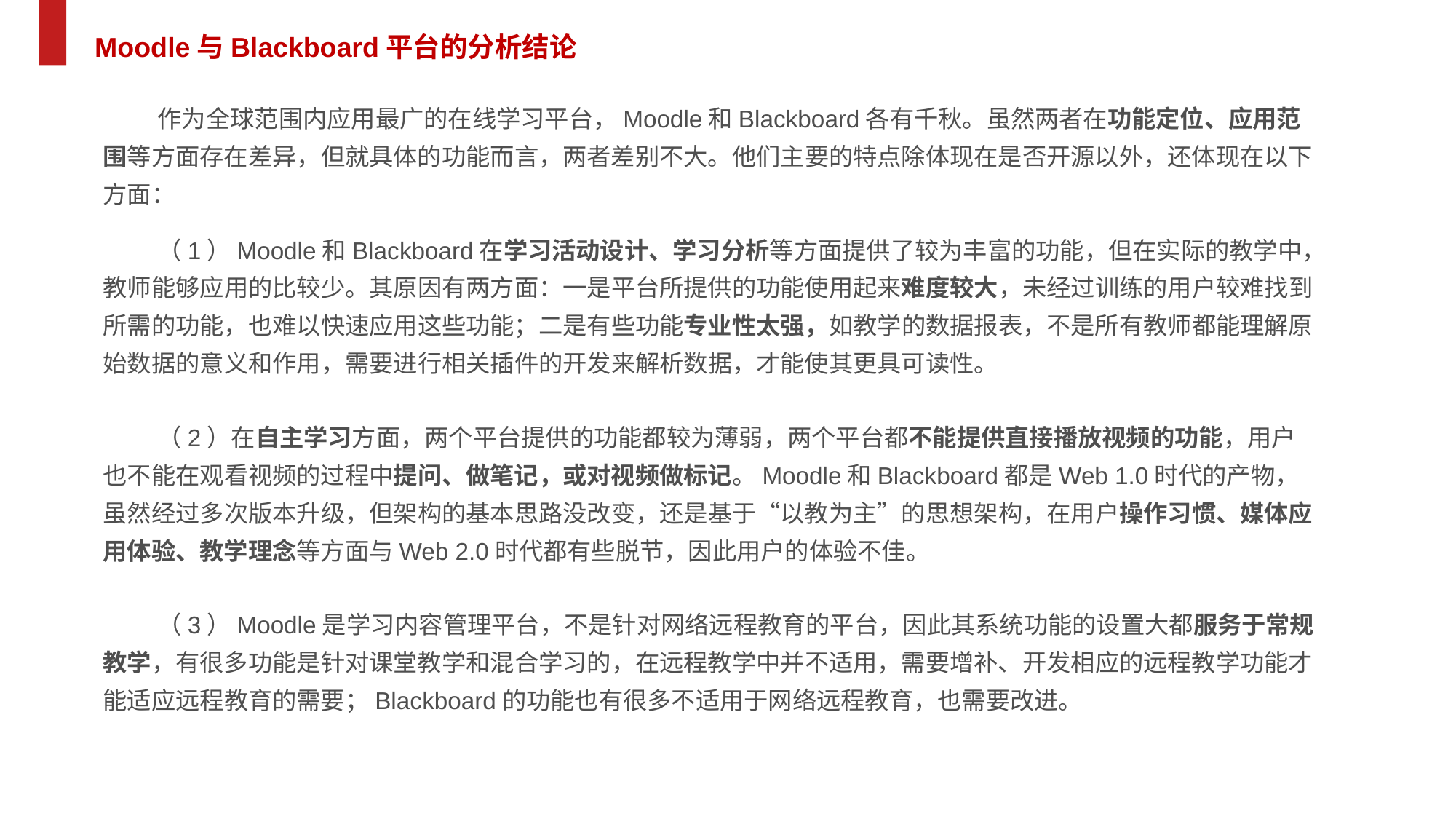

Moodle与Blackboard平台的分析结论
作为全球范围内应用最广的在线学习平台，Moodle和Blackboard各有千秋。虽然两者在功能定位、应用范围等方面存在差异，但就具体的功能而言，两者差别不大。他们主要的特点除体现在是否开源以外，还体现在以下方面：
（1）Moodle和Blackboard在学习活动设计、学习分析等方面提供了较为丰富的功能，但在实际的教学中，教师能够应用的比较少。其原因有两方面：一是平台所提供的功能使用起来难度较大，未经过训练的用户较难找到所需的功能，也难以快速应用这些功能；二是有些功能专业性太强，如教学的数据报表，不是所有教师都能理解原始数据的意义和作用，需要进行相关插件的开发来解析数据，才能使其更具可读性。
（2）在自主学习方面，两个平台提供的功能都较为薄弱，两个平台都不能提供直接播放视频的功能，用户也不能在观看视频的过程中提问、做笔记，或对视频做标记。Moodle和Blackboard都是Web 1.0时代的产物，虽然经过多次版本升级，但架构的基本思路没改变，还是基于“以教为主”的思想架构，在用户操作习惯、媒体应用体验、教学理念等方面与Web 2.0时代都有些脱节，因此用户的体验不佳。
（3）Moodle是学习内容管理平台，不是针对网络远程教育的平台，因此其系统功能的设置大都服务于常规教学，有很多功能是针对课堂教学和混合学习的，在远程教学中并不适用，需要增补、开发相应的远程教学功能才能适应远程教育的需要；Blackboard的功能也有很多不适用于网络远程教育，也需要改进。